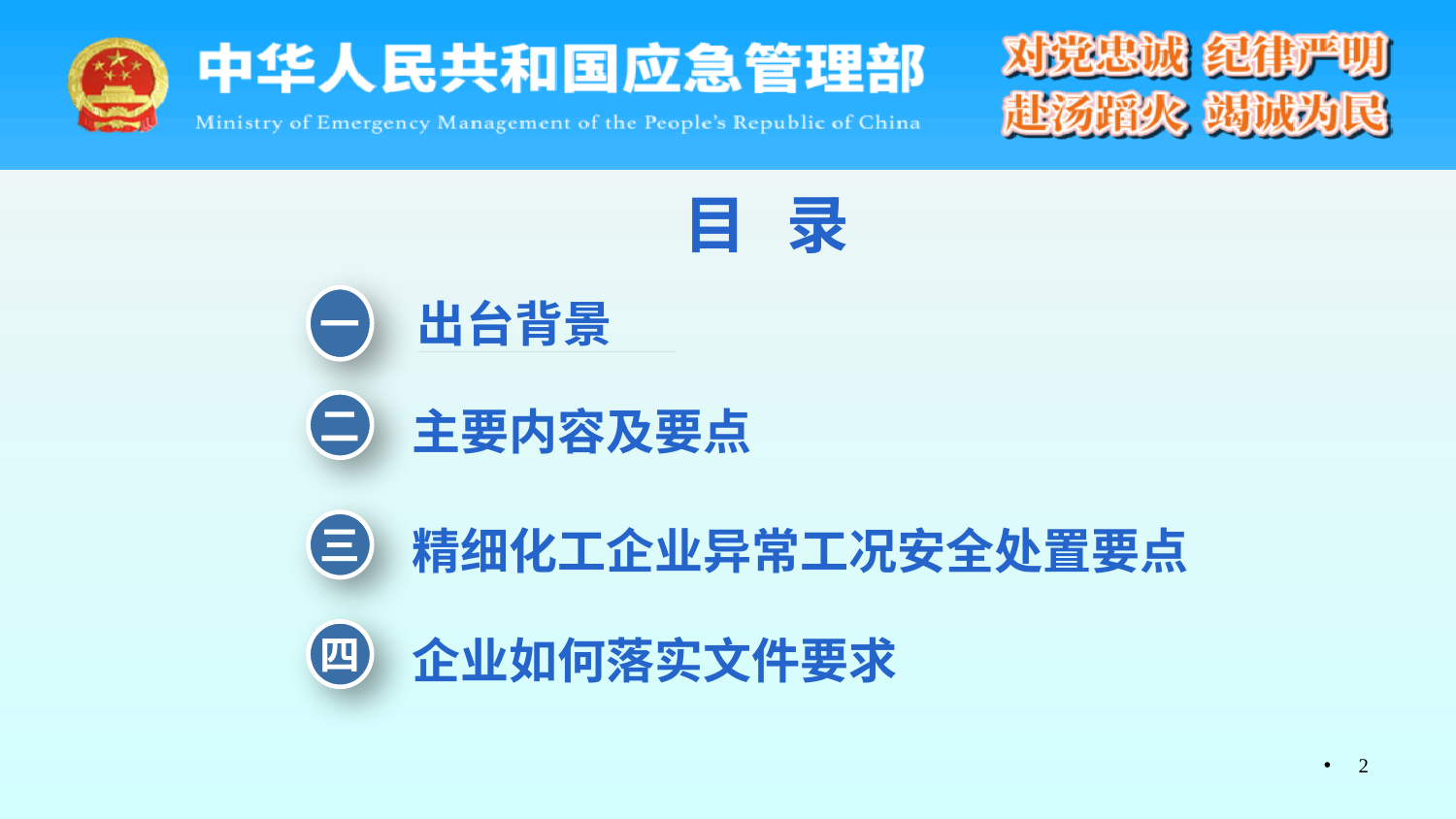

目  录
一
出台背景
二
主要内容及要点
三
精细化工企业异常工况安全处置要点
四
企业如何落实文件要求
2